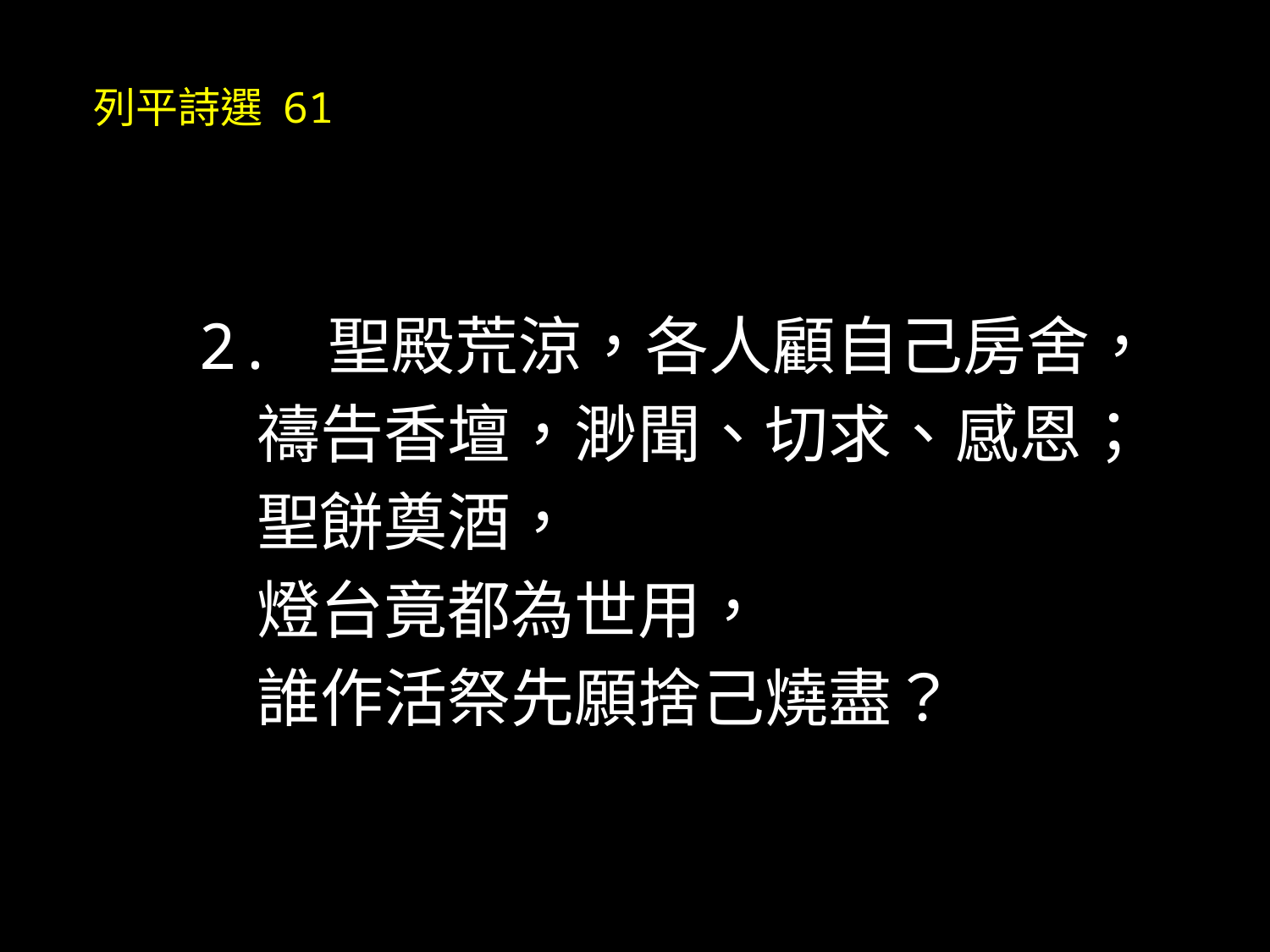

# 列平詩選 61
2. 聖殿荒涼，各人顧自己房舍，
   禱告香壇，渺聞、切求、感恩；
   聖餅奠酒，
   燈台竟都為世用，
   誰作活祭先願捨己燒盡？